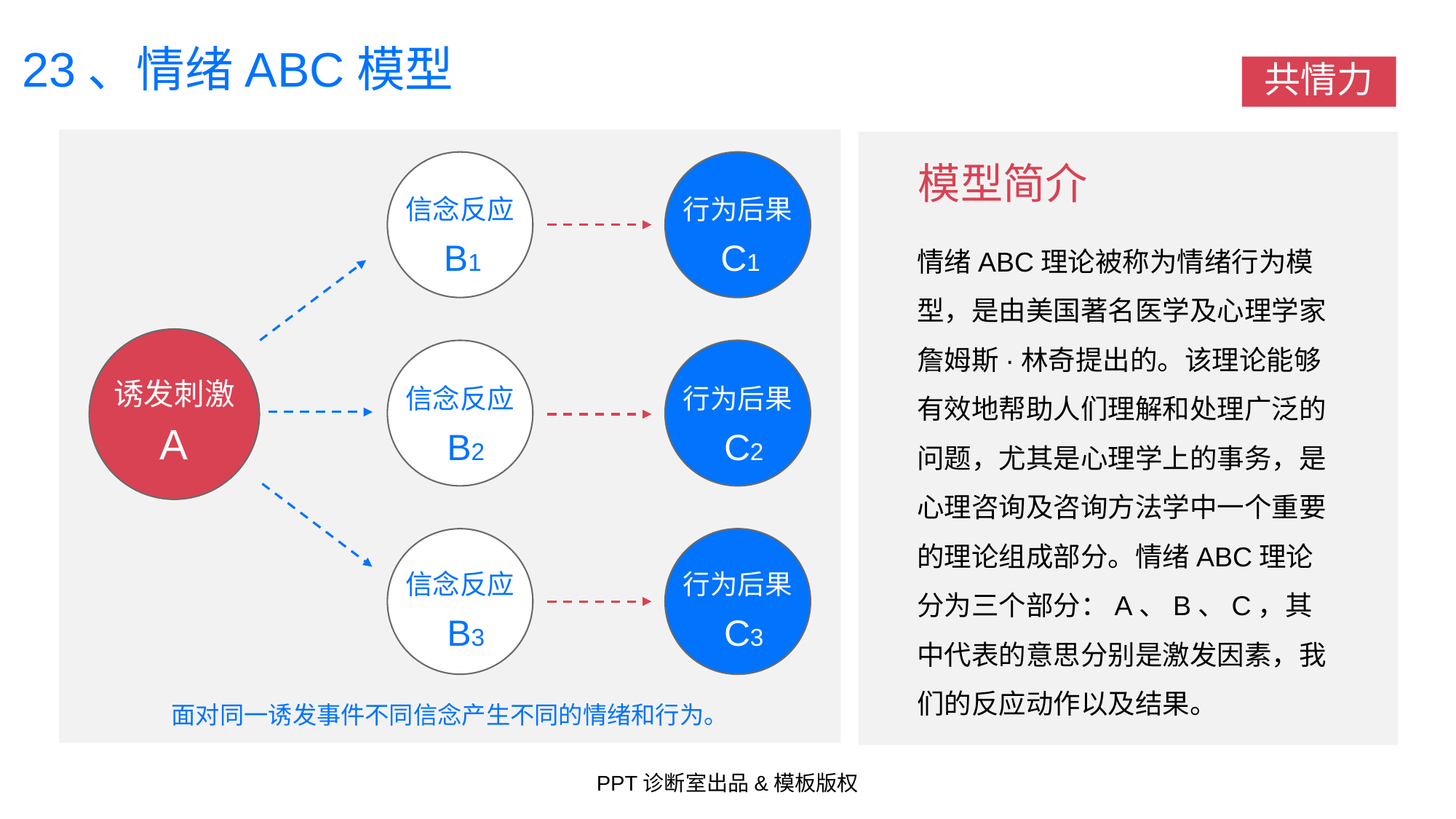

23、情绪ABC模型
共情力

模型简介
情绪ABC理论被称为情绪行为模型，是由美国著名医学及心理学家詹姆斯·林奇提出的。该理论能够有效地帮助人们理解和处理广泛的问题，尤其是心理学上的事务，是心理咨询及咨询方法学中一个重要的理论组成部分。情绪ABC理论分为三个部分：A、B、C，其中代表的意思分别是激发因素，我们的反应动作以及结果。

信念反应
B1
行为后果
C1
行为后果
C2
行为后果
C3

诱发刺激
A
信念反应
B2

信念反应
B3
面对同一诱发事件不同信念产生不同的情绪和行为。
PPT诊断室出品&模板版权